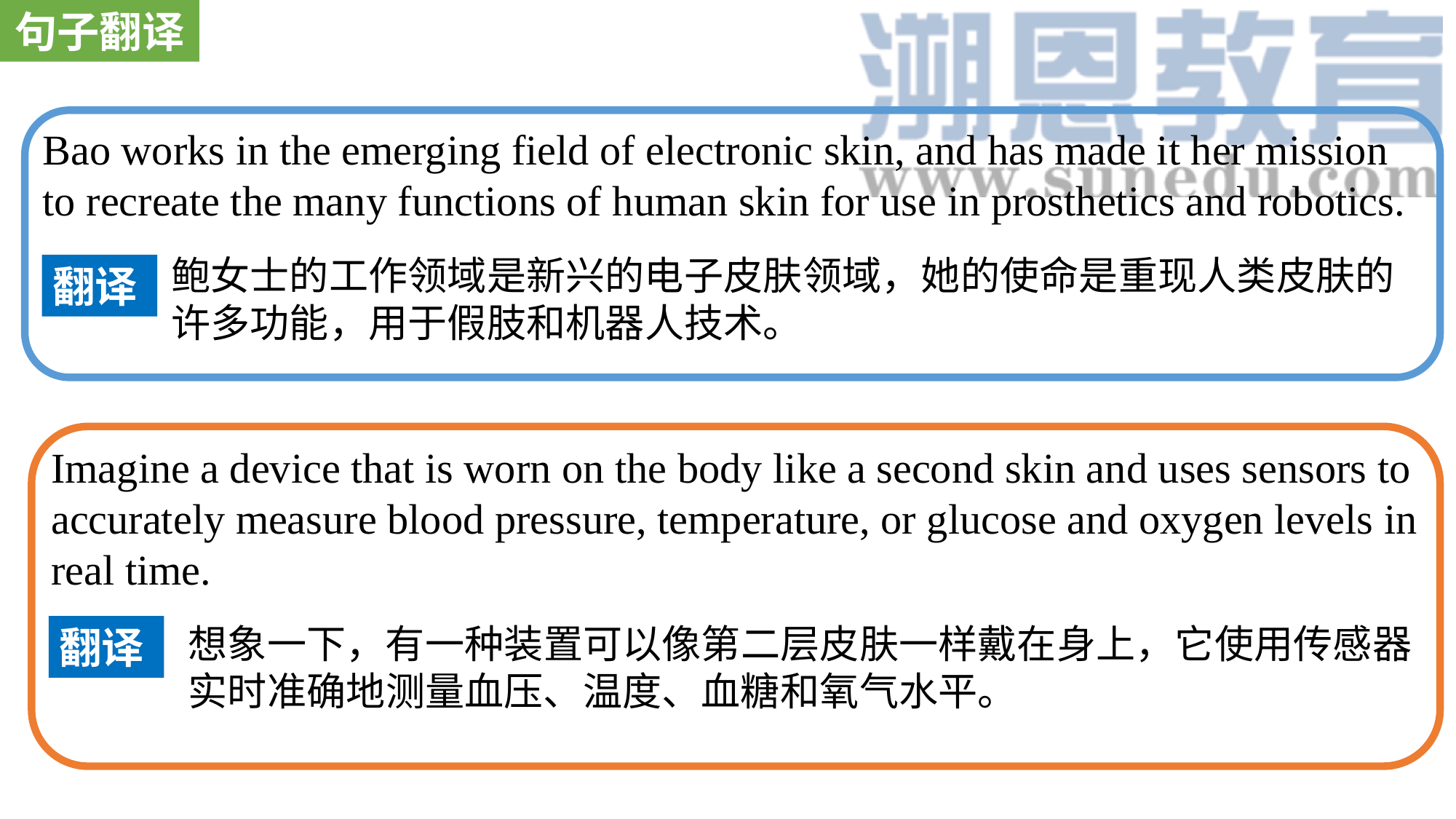

句子翻译

Bao works in the emerging field of electronic skin, and has made it her mission to recreate the many functions of human skin for use in prosthetics and robotics.
鲍女士的工作领域是新兴的电子皮肤领域，她的使命是重现人类皮肤的许多功能，用于假肢和机器人技术。
翻译

Imagine a device that is worn on the body like a second skin and uses sensors to accurately measure blood pressure, temperature, or glucose and oxygen levels in real time.
想象一下，有一种装置可以像第二层皮肤一样戴在身上，它使用传感器实时准确地测量血压、温度、血糖和氧气水平。
翻译